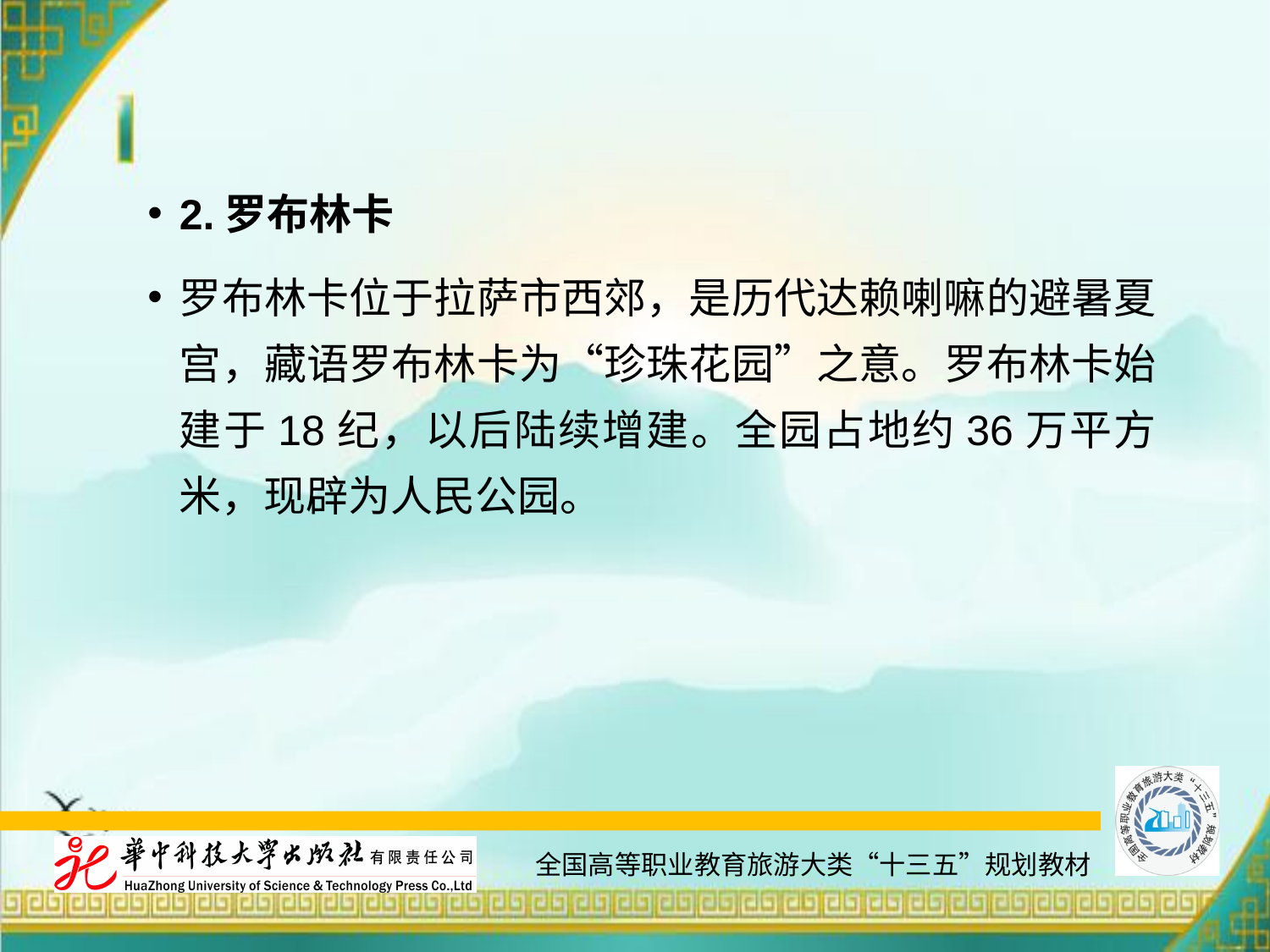

#
2.罗布林卡
罗布林卡位于拉萨市西郊，是历代达赖喇嘛的避暑夏宫，藏语罗布林卡为“珍珠花园”之意。罗布林卡始建于18纪，以后陆续增建。全园占地约36万平方米，现辟为人民公园。